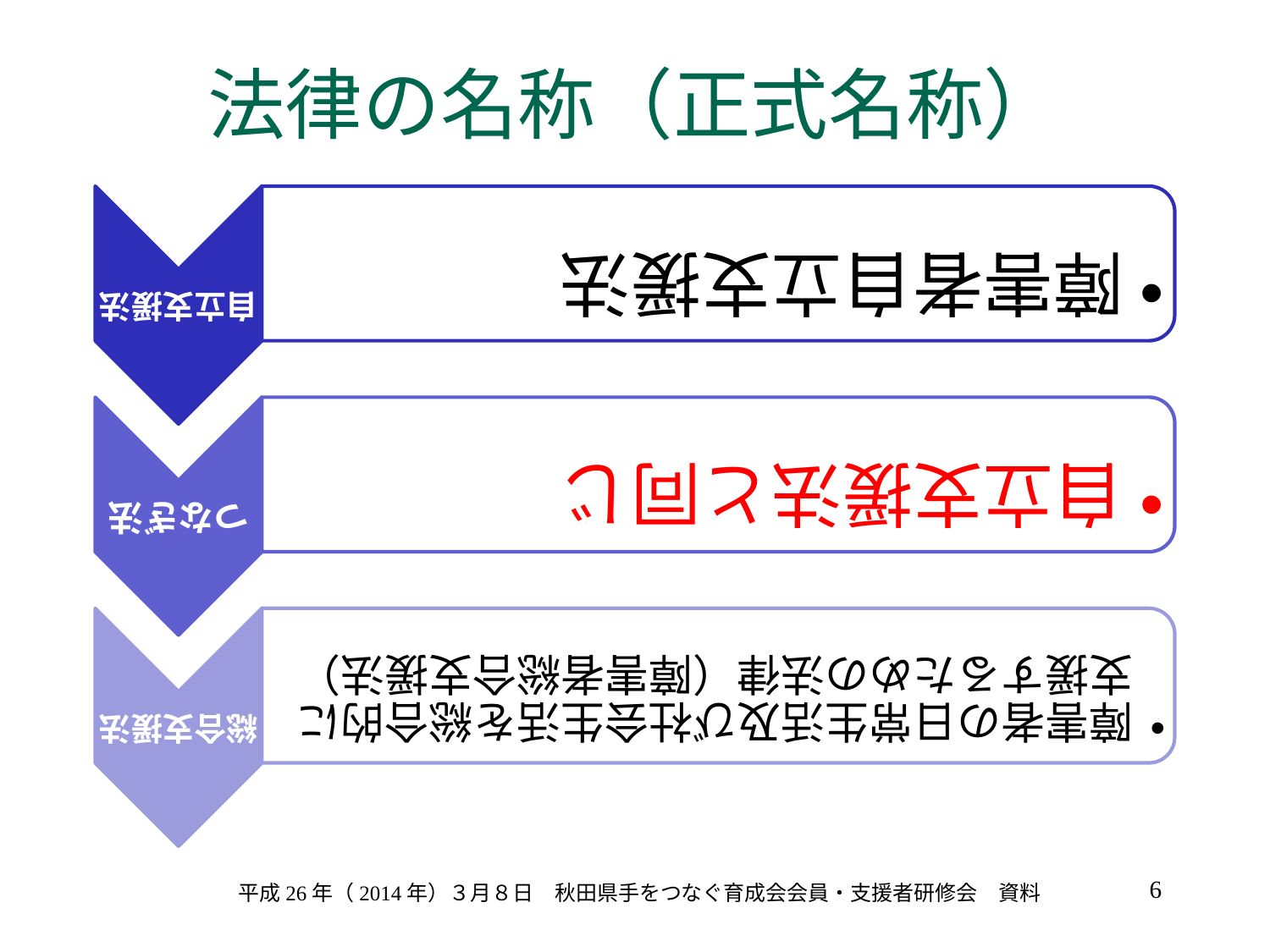

# 法律の名称（正式名称）
自立支援法
障害者自立支援法
つなぎ法
自立支援法と同じ
総合支援法
障害者の日常生活及び社会生活を総合的に支援するための法律（障害者総合支援法）
6